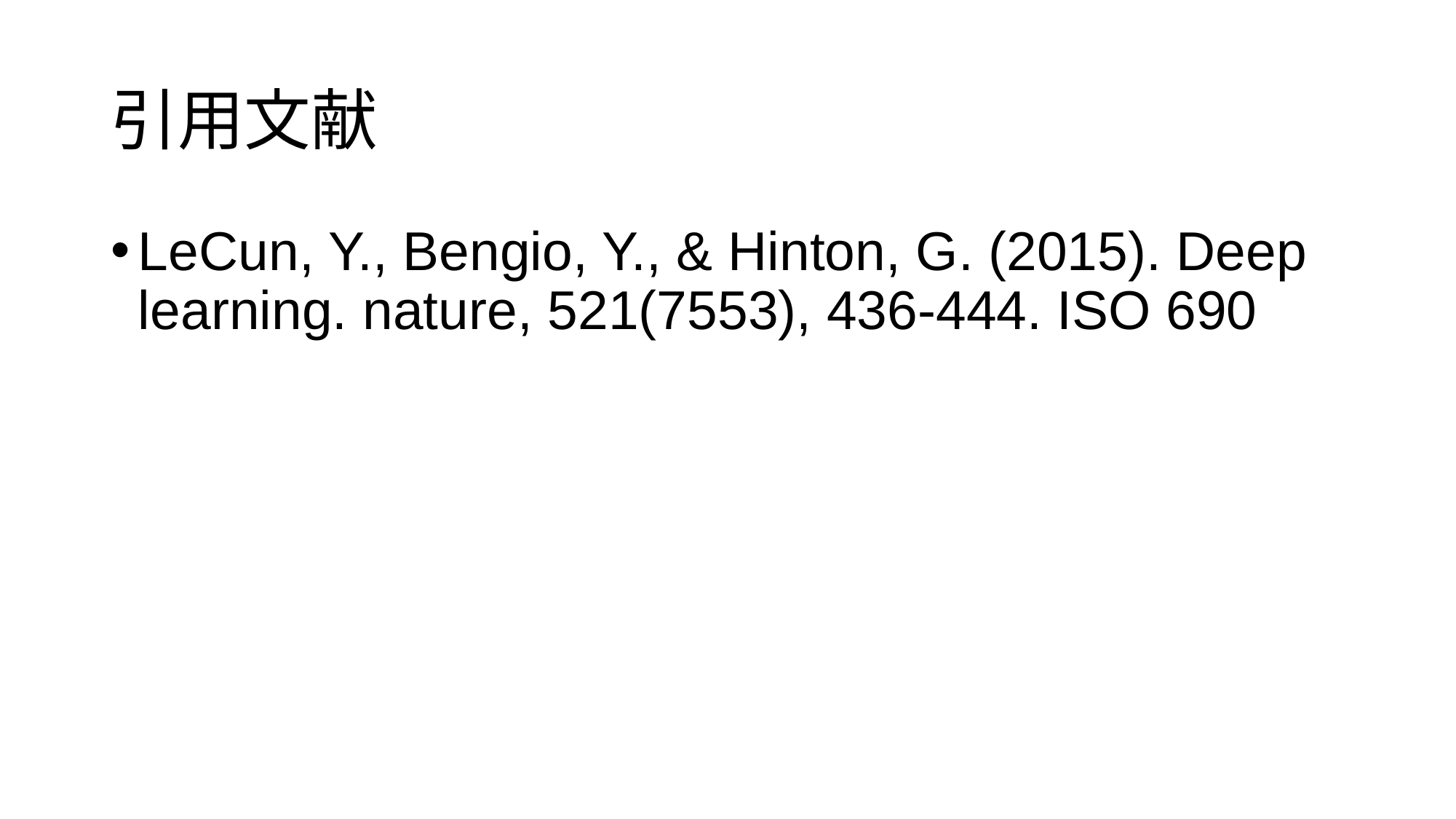

# 引用文献
LeCun, Y., Bengio, Y., & Hinton, G. (2015). Deep learning. nature, 521(7553), 436-444. ISO 690